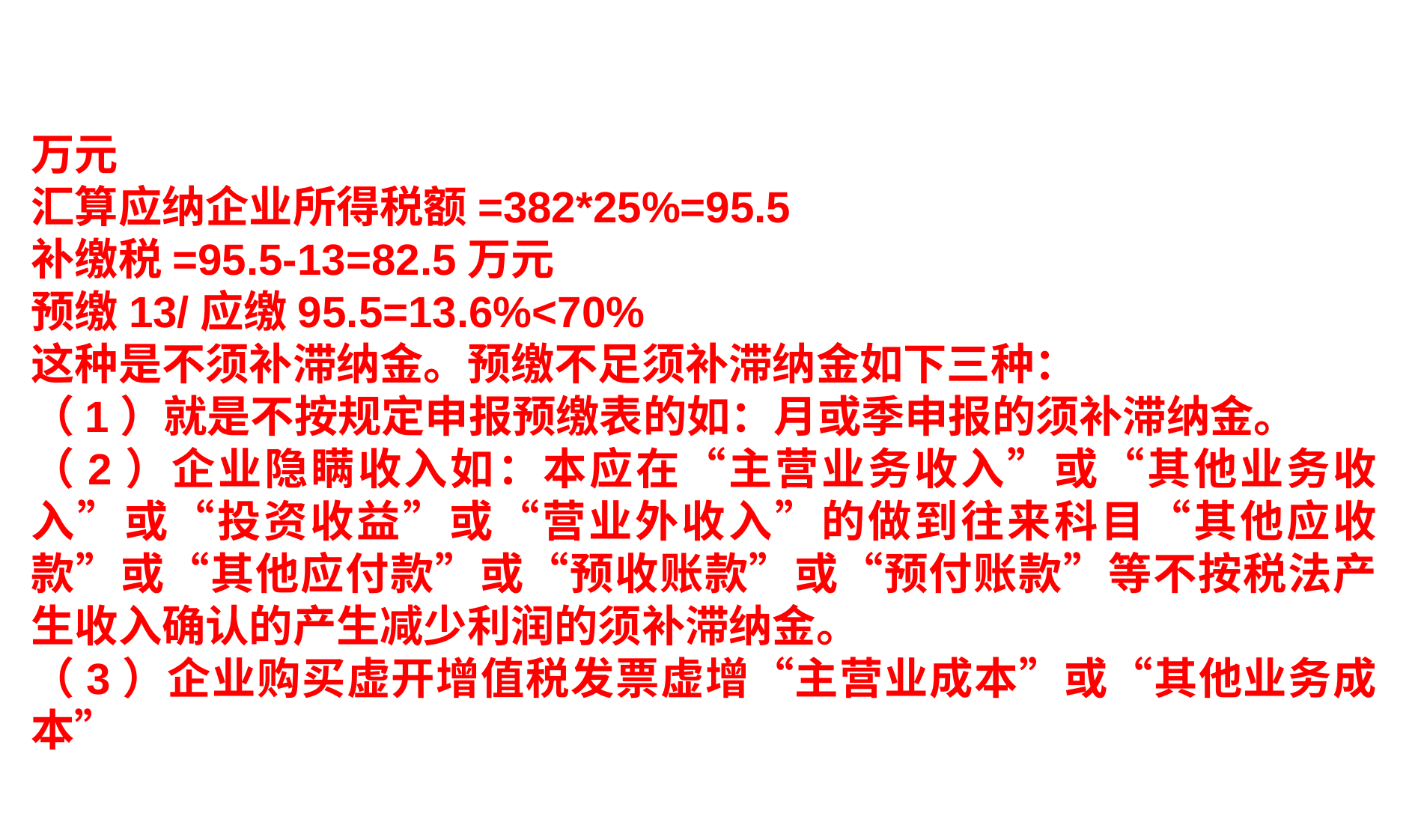

万元
汇算应纳企业所得税额=382*25%=95.5
补缴税=95.5-13=82.5万元
预缴13/应缴95.5=13.6%<70%
这种是不须补滞纳金。预缴不足须补滞纳金如下三种：
（1）就是不按规定申报预缴表的如：月或季申报的须补滞纳金。
（2）企业隐瞒收入如：本应在“主营业务收入”或“其他业务收入”或“投资收益”或“营业外收入”的做到往来科目“其他应收款”或“其他应付款”或“预收账款”或“预付账款”等不按税法产生收入确认的产生减少利润的须补滞纳金。
（3）企业购买虚开增值税发票虚增“主营业成本”或“其他业务成本”